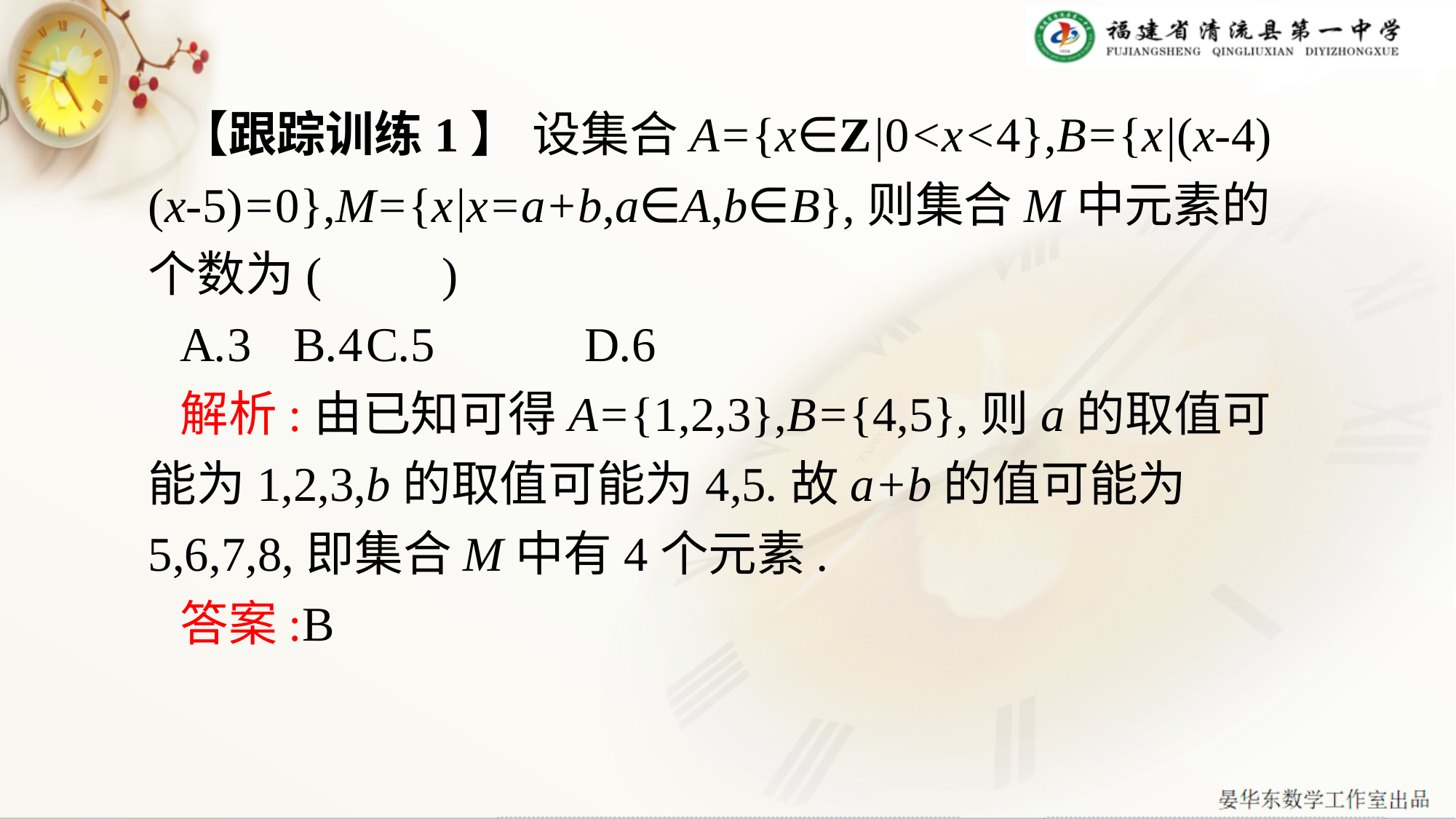

【跟踪训练1】 设集合A={x∈Z|0<x<4},B={x|(x-4)(x-5)=0},M={x|x=a+b,a∈A,b∈B},则集合M中元素的个数为(　　)
A.3	   B.4	C.5    	D.6
解析:由已知可得A={1,2,3},B={4,5},则a的取值可能为1,2,3,b的取值可能为4,5.故a+b的值可能为5,6,7,8,即集合M中有4个元素.
答案:B